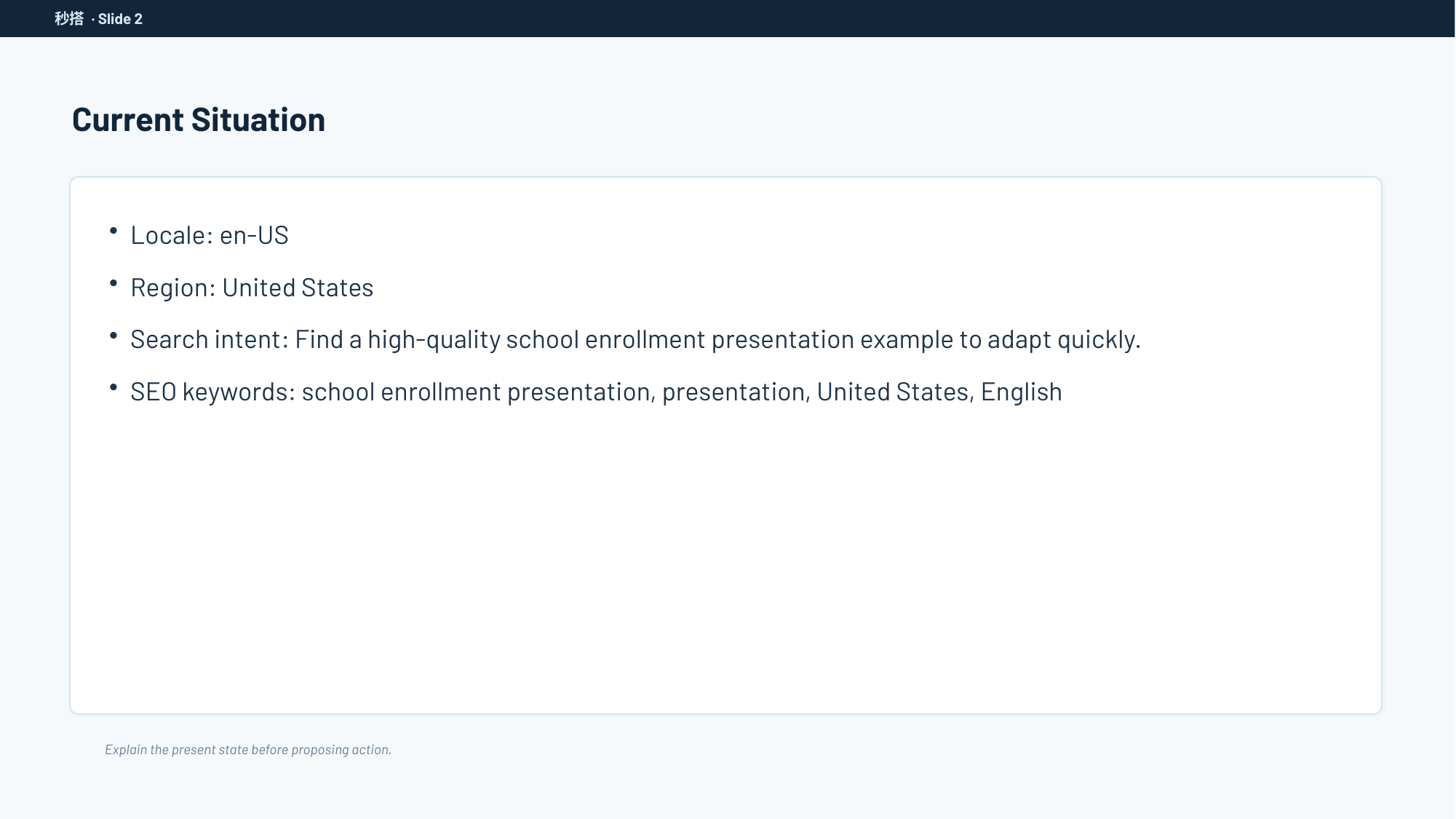

秒搭 · Slide 2
Current Situation

Locale: en-US
Region: United States
Search intent: Find a high-quality school enrollment presentation example to adapt quickly.
SEO keywords: school enrollment presentation, presentation, United States, English
Explain the present state before proposing action.